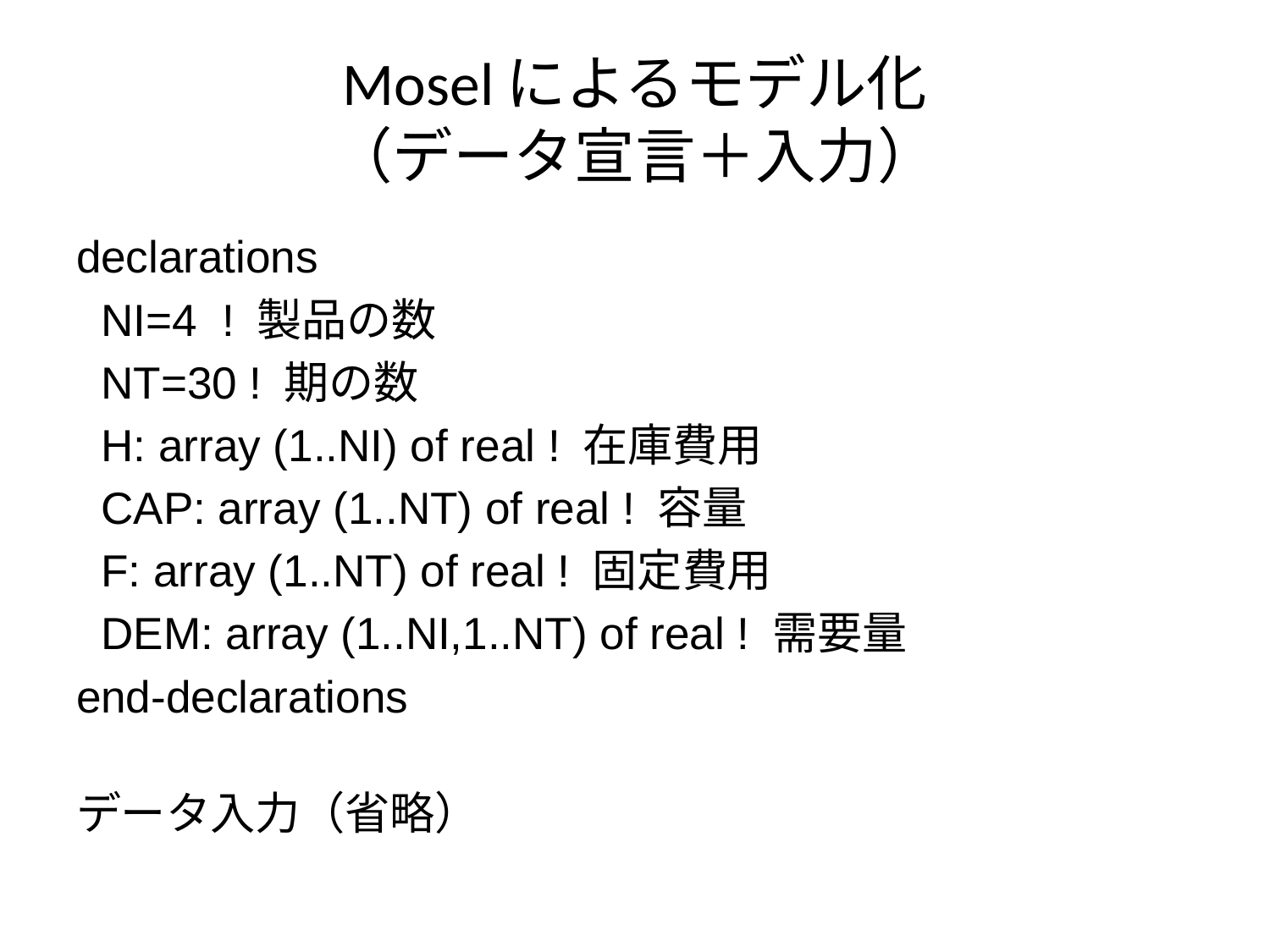

# Moselによるモデル化 （データ宣言＋入力）
declarations
  NI=4  ! 製品の数
  NT=30 ! 期の数
  H: array (1..NI) of real ! 在庫費用
  CAP: array (1..NT) of real ! 容量
  F: array (1..NT) of real ! 固定費用
  DEM: array (1..NI,1..NT) of real ! 需要量
end-declarations
データ入力（省略）